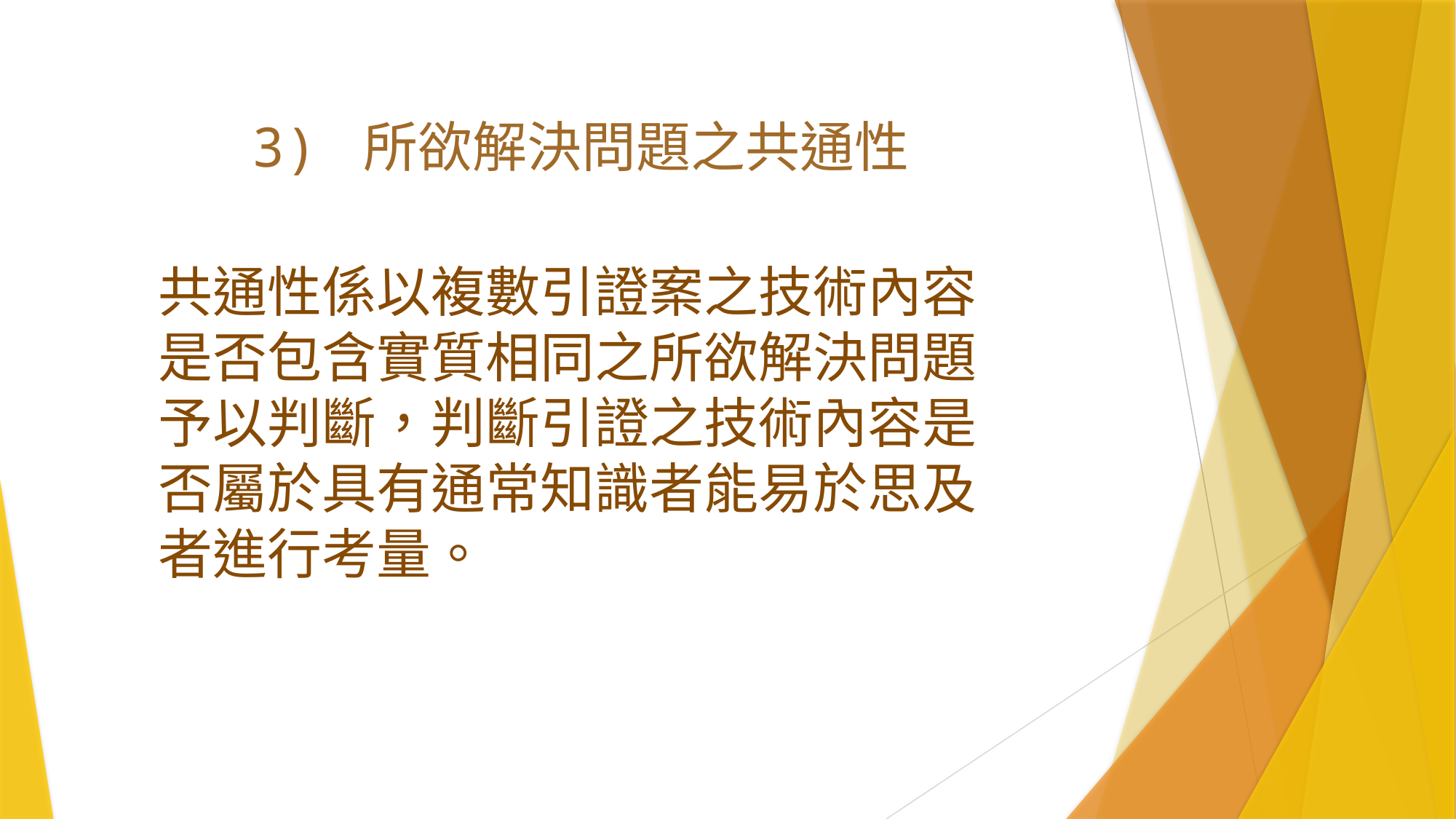

3) 所欲解決問題之共通性
共通性係以複數引證案之技術內容是否包含實質相同之所欲解決問題予以判斷，判斷引證之技術內容是否屬於具有通常知識者能易於思及者進行考量。